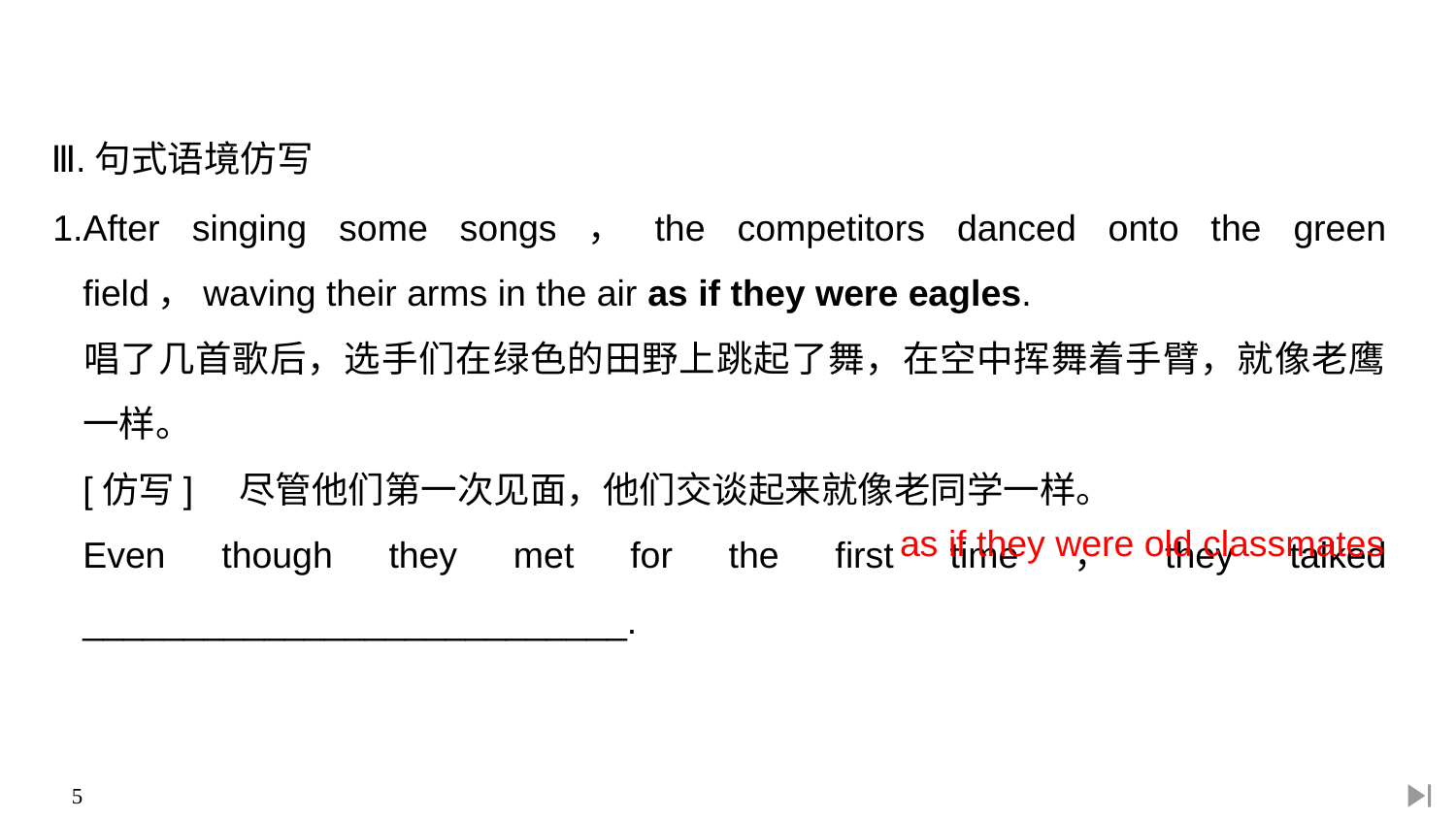

Ⅲ.句式语境仿写
1.After singing some songs，the competitors danced onto the green field，waving their arms in the air as if they were eagles.
	唱了几首歌后，选手们在绿色的田野上跳起了舞，在空中挥舞着手臂，就像老鹰一样。
	[仿写]　尽管他们第一次见面，他们交谈起来就像老同学一样。
	Even though they met for the first time，they talked ___________________________.
as if they were old classmates